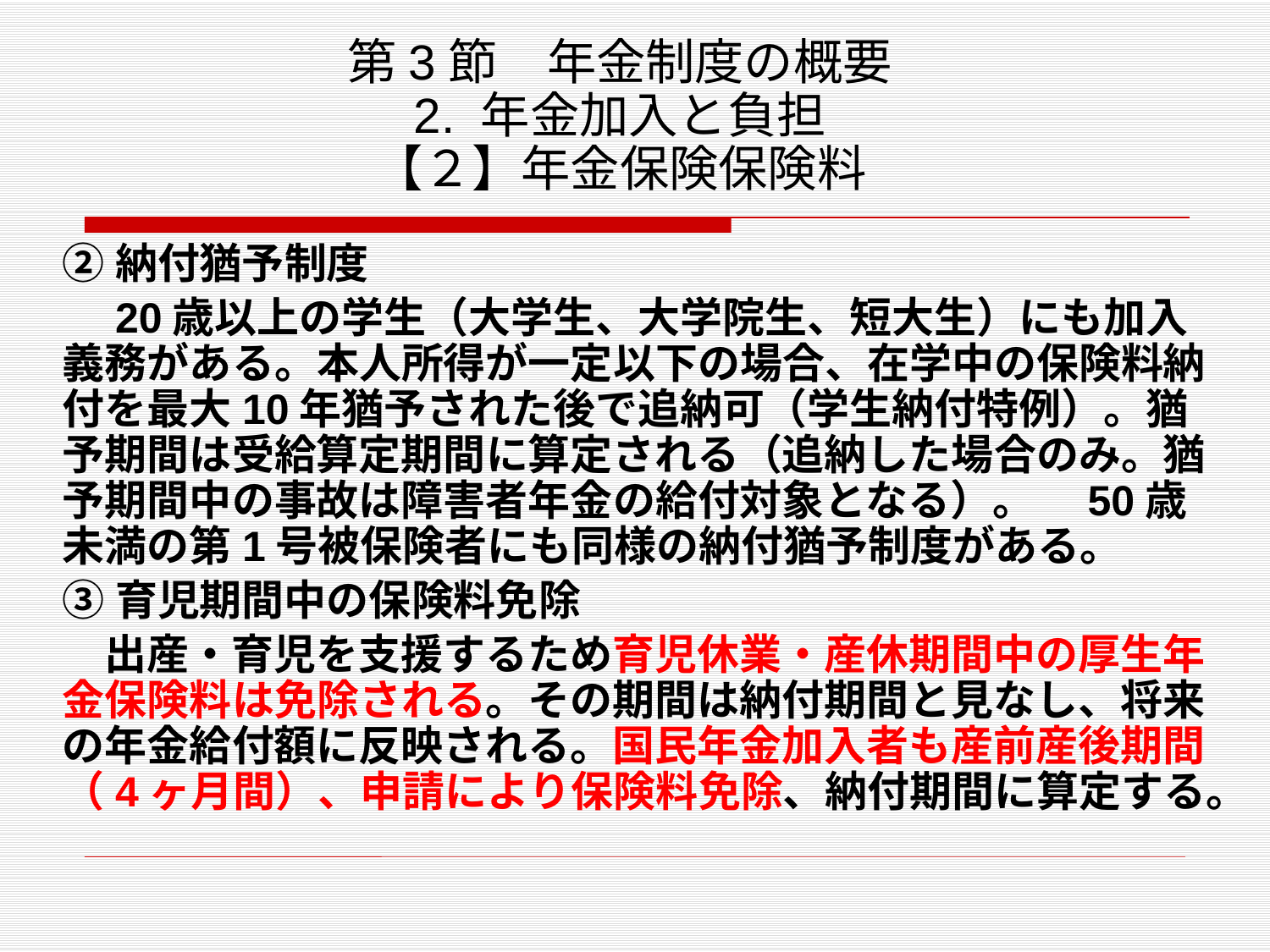

# 第3節　年金制度の概要 2. 年金加入と負担 【２】年金保険保険料
➁納付猶予制度
　20歳以上の学生（大学生、大学院生、短大生）にも加入義務がある。本人所得が一定以下の場合、在学中の保険料納付を最大10年猶予された後で追納可（学生納付特例）。猶予期間は受給算定期間に算定される（追納した場合のみ。猶予期間中の事故は障害者年金の給付対象となる）。　50歳未満の第1号被保険者にも同様の納付猶予制度がある。
➂育児期間中の保険料免除
　出産・育児を支援するため育児休業・産休期間中の厚生年金保険料は免除される。その期間は納付期間と見なし、将来の年金給付額に反映される。国民年金加入者も産前産後期間（4ヶ月間）、申請により保険料免除、納付期間に算定する。